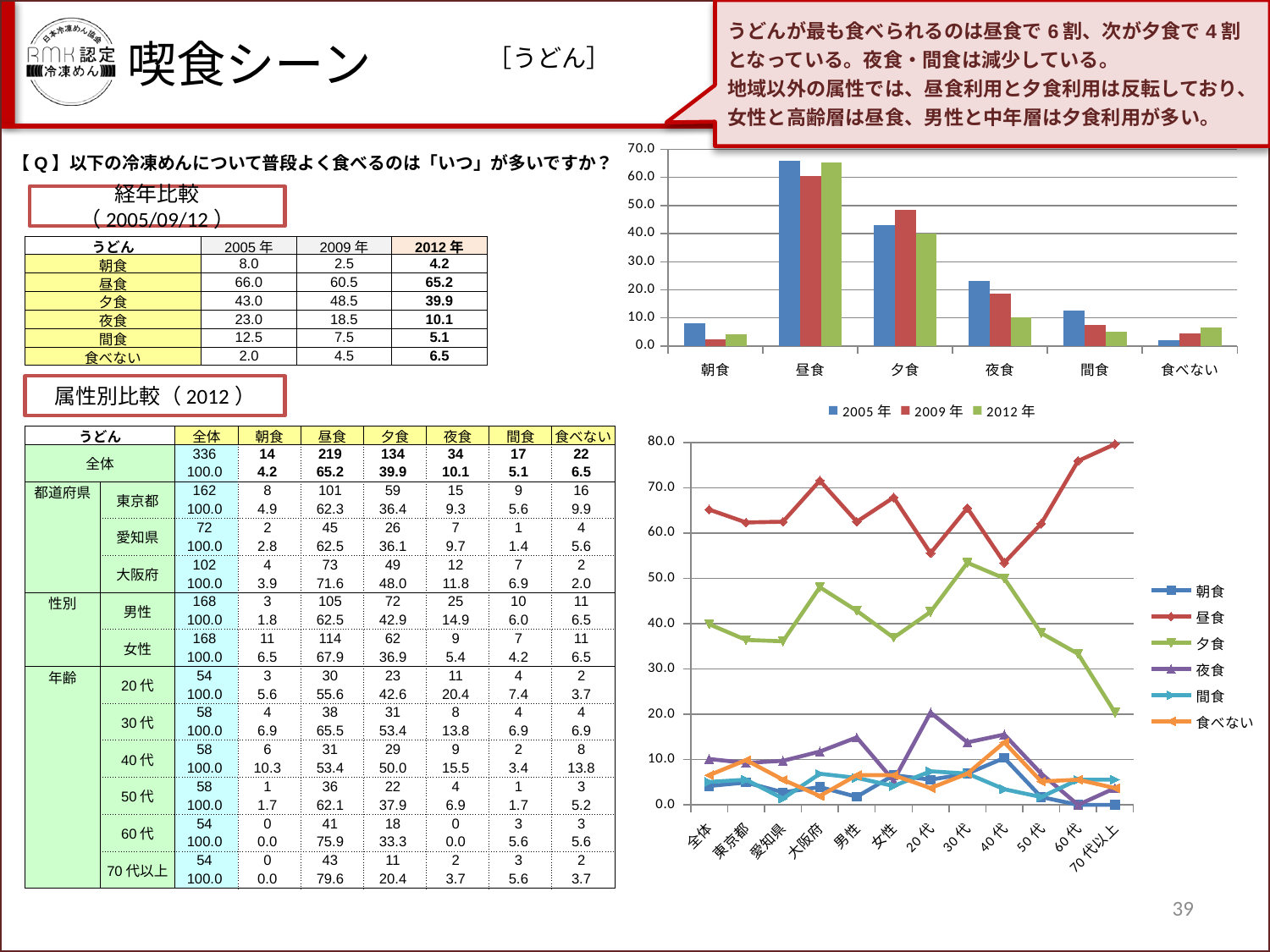

うどんが最も食べられるのは昼食で6割、次が夕食で4割となっている。夜食・間食は減少している。
地域以外の属性では、昼食利用と夕食利用は反転しており、女性と高齢層は昼食、男性と中年層は夕食利用が多い。
喫食シーン
［うどん］

### Chart

| Category | 2005年 | 2009年 | 2012年 |
|---|---|---|---|
| 朝食 | 8.0 | 2.5 | 4.166666666666666 |
| 昼食 | 66.0 | 60.5 | 65.17857142857132 |
| 夕食 | 43.0 | 48.5 | 39.88095238095239 |
| 夜食 | 23.0 | 18.5 | 10.119047619047628 |
| 間食 | 12.5 | 7.5 | 5.059523809523809 |
| 食べない | 2.0 | 4.5 | 6.547619047619047 |
【Q】以下の冷凍めんについて普段よく食べるのは「いつ」が多いですか？
経年比較（2005/09/12）
| うどん | 2005年 | 2009年 | 2012年 |
| --- | --- | --- | --- |
| 朝食 | 8.0 | 2.5 | 4.2 |
| 昼食 | 66.0 | 60.5 | 65.2 |
| 夕食 | 43.0 | 48.5 | 39.9 |
| 夜食 | 23.0 | 18.5 | 10.1 |
| 間食 | 12.5 | 7.5 | 5.1 |
| 食べない | 2.0 | 4.5 | 6.5 |
属性別比較（2012）
| うどん |  | 全体 | 朝食 | 昼食 | 夕食 | 夜食 | 間食 | 食べない |
| --- | --- | --- | --- | --- | --- | --- | --- | --- |
| 全体 |  | 336 | 14 | 219 | 134 | 34 | 17 | 22 |
|  |  | 100.0 | 4.2 | 65.2 | 39.9 | 10.1 | 5.1 | 6.5 |
| 都道府県 | 東京都 | 162 | 8 | 101 | 59 | 15 | 9 | 16 |
|  |  | 100.0 | 4.9 | 62.3 | 36.4 | 9.3 | 5.6 | 9.9 |
|  | 愛知県 | 72 | 2 | 45 | 26 | 7 | 1 | 4 |
|  |  | 100.0 | 2.8 | 62.5 | 36.1 | 9.7 | 1.4 | 5.6 |
|  | 大阪府 | 102 | 4 | 73 | 49 | 12 | 7 | 2 |
|  |  | 100.0 | 3.9 | 71.6 | 48.0 | 11.8 | 6.9 | 2.0 |
| 性別 | 男性 | 168 | 3 | 105 | 72 | 25 | 10 | 11 |
|  |  | 100.0 | 1.8 | 62.5 | 42.9 | 14.9 | 6.0 | 6.5 |
|  | 女性 | 168 | 11 | 114 | 62 | 9 | 7 | 11 |
|  |  | 100.0 | 6.5 | 67.9 | 36.9 | 5.4 | 4.2 | 6.5 |
| 年齢 | 20代 | 54 | 3 | 30 | 23 | 11 | 4 | 2 |
|  |  | 100.0 | 5.6 | 55.6 | 42.6 | 20.4 | 7.4 | 3.7 |
|  | 30代 | 58 | 4 | 38 | 31 | 8 | 4 | 4 |
|  |  | 100.0 | 6.9 | 65.5 | 53.4 | 13.8 | 6.9 | 6.9 |
|  | 40代 | 58 | 6 | 31 | 29 | 9 | 2 | 8 |
|  |  | 100.0 | 10.3 | 53.4 | 50.0 | 15.5 | 3.4 | 13.8 |
|  | 50代 | 58 | 1 | 36 | 22 | 4 | 1 | 3 |
|  |  | 100.0 | 1.7 | 62.1 | 37.9 | 6.9 | 1.7 | 5.2 |
|  | 60代 | 54 | 0 | 41 | 18 | 0 | 3 | 3 |
|  |  | 100.0 | 0.0 | 75.9 | 33.3 | 0.0 | 5.6 | 5.6 |
|  | 70代以上 | 54 | 0 | 43 | 11 | 2 | 3 | 2 |
|  |  | 100.0 | 0.0 | 79.6 | 20.4 | 3.7 | 5.6 | 3.7 |

### Chart

| Category | 朝食 | 昼食 | 夕食 | 夜食 | 間食 | 食べない |
|---|---|---|---|---|---|---|
| 全体 | 4.166666666666666 | 65.17857142857132 | 39.88095238095239 | 10.119047619047628 | 5.059523809523809 | 6.547619047619047 |
| 東京都 | 4.938271604938276 | 62.34567901234564 | 36.41975308641975 | 9.259259259259272 | 5.555555555555548 | 9.876543209876552 |
| 愛知県 | 2.7777777777777817 | 62.5 | 36.11111111111111 | 9.722222222222223 | 1.3888888888888897 | 5.555555555555548 |
| 大阪府 | 3.92156862745098 | 71.56862745098039 | 48.03921568627451 | 11.76470588235294 | 6.862745098039213 | 1.96078431372549 |
| 男性 | 1.7857142857142843 | 62.5 | 42.85714285714282 | 14.880952380952381 | 5.952380952380948 | 6.547619047619047 |
| 女性 | 6.547619047619047 | 67.85714285714282 | 36.904761904761905 | 5.357142857142853 | 4.166666666666666 | 6.547619047619047 |
| 20代 | 5.555555555555548 | 55.55555555555556 | 42.5925925925926 | 20.370370370370356 | 7.4074074074074066 | 3.703703703703704 |
| 30代 | 6.896551724137931 | 65.51724137931042 | 53.44827586206896 | 13.793103448275849 | 6.896551724137931 | 6.896551724137931 |
| 40代 | 10.344827586206897 | 53.44827586206896 | 50.0 | 15.517241379310345 | 3.4482758620689653 | 13.793103448275849 |
| 50代 | 1.7241379310344827 | 62.068965517241374 | 37.931034482758584 | 6.896551724137931 | 1.7241379310344827 | 5.172413793103448 |
| 60代 | 0.0 | 75.92592592592592 | 33.33333333333333 | 0.0 | 5.555555555555548 | 5.555555555555548 |
| 70代以上 | 0.0 | 79.62962962962963 | 20.370370370370356 | 3.703703703703704 | 5.555555555555548 | 3.703703703703704 |
39